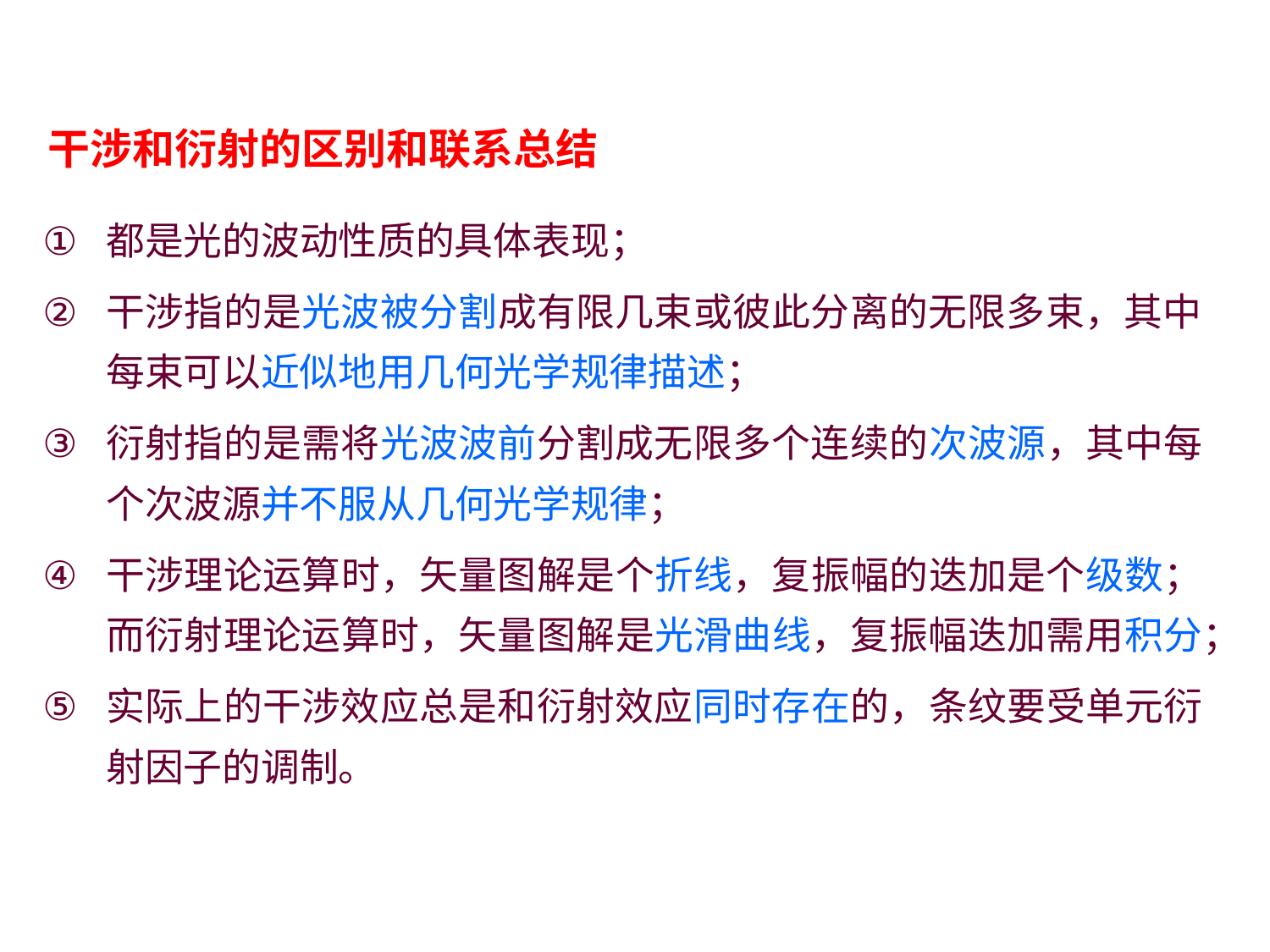

干涉和衍射的区别和联系总结
都是光的波动性质的具体表现；
干涉指的是光波被分割成有限几束或彼此分离的无限多束，其中每束可以近似地用几何光学规律描述；
衍射指的是需将光波波前分割成无限多个连续的次波源，其中每个次波源并不服从几何光学规律；
干涉理论运算时，矢量图解是个折线，复振幅的迭加是个级数；而衍射理论运算时，矢量图解是光滑曲线，复振幅迭加需用积分；
实际上的干涉效应总是和衍射效应同时存在的，条纹要受单元衍射因子的调制。